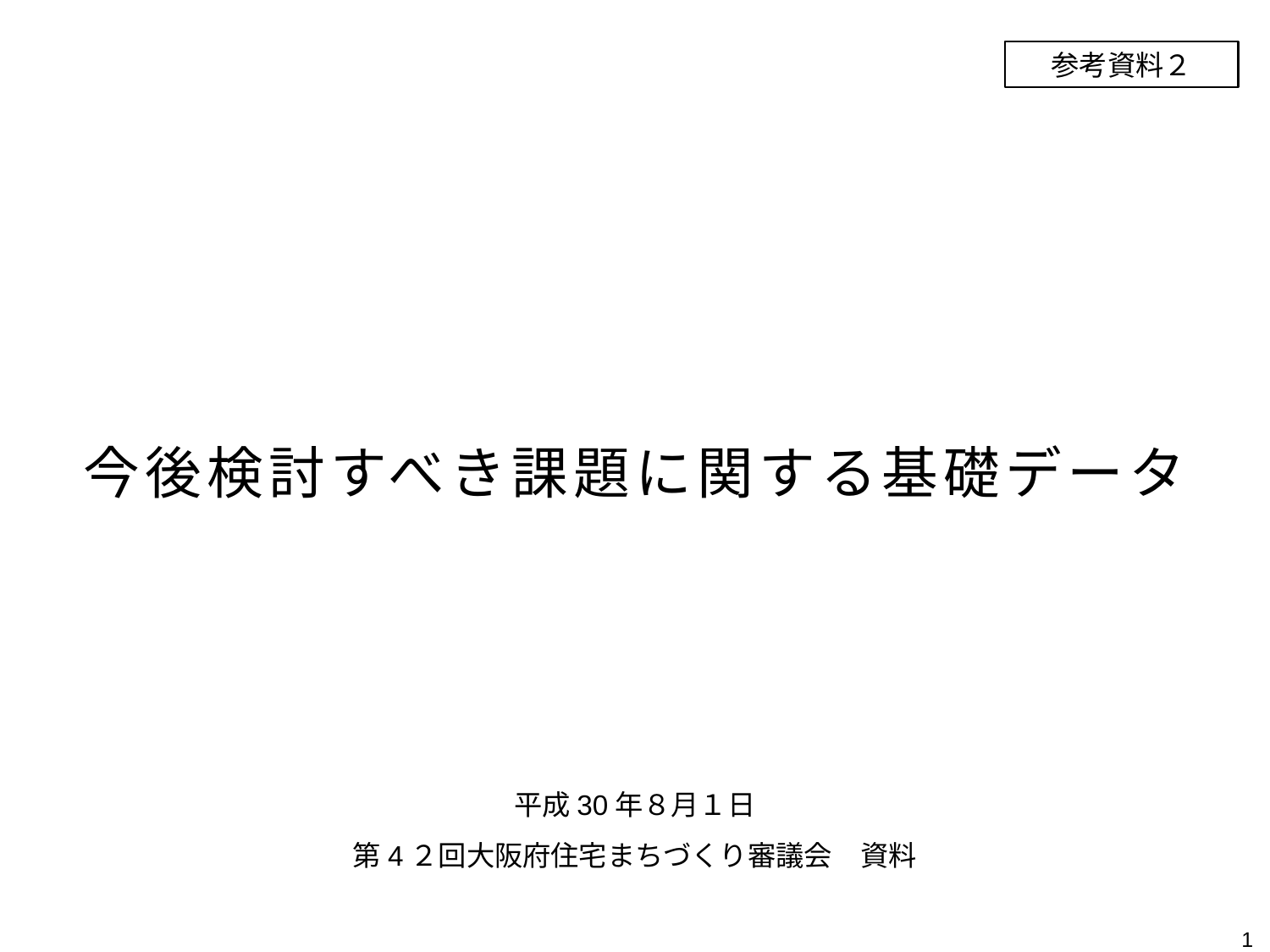

参考資料２

今後検討すべき課題に関する基礎データ
平成30年８月１日
第4２回大阪府住宅まちづくり審議会　資料
1